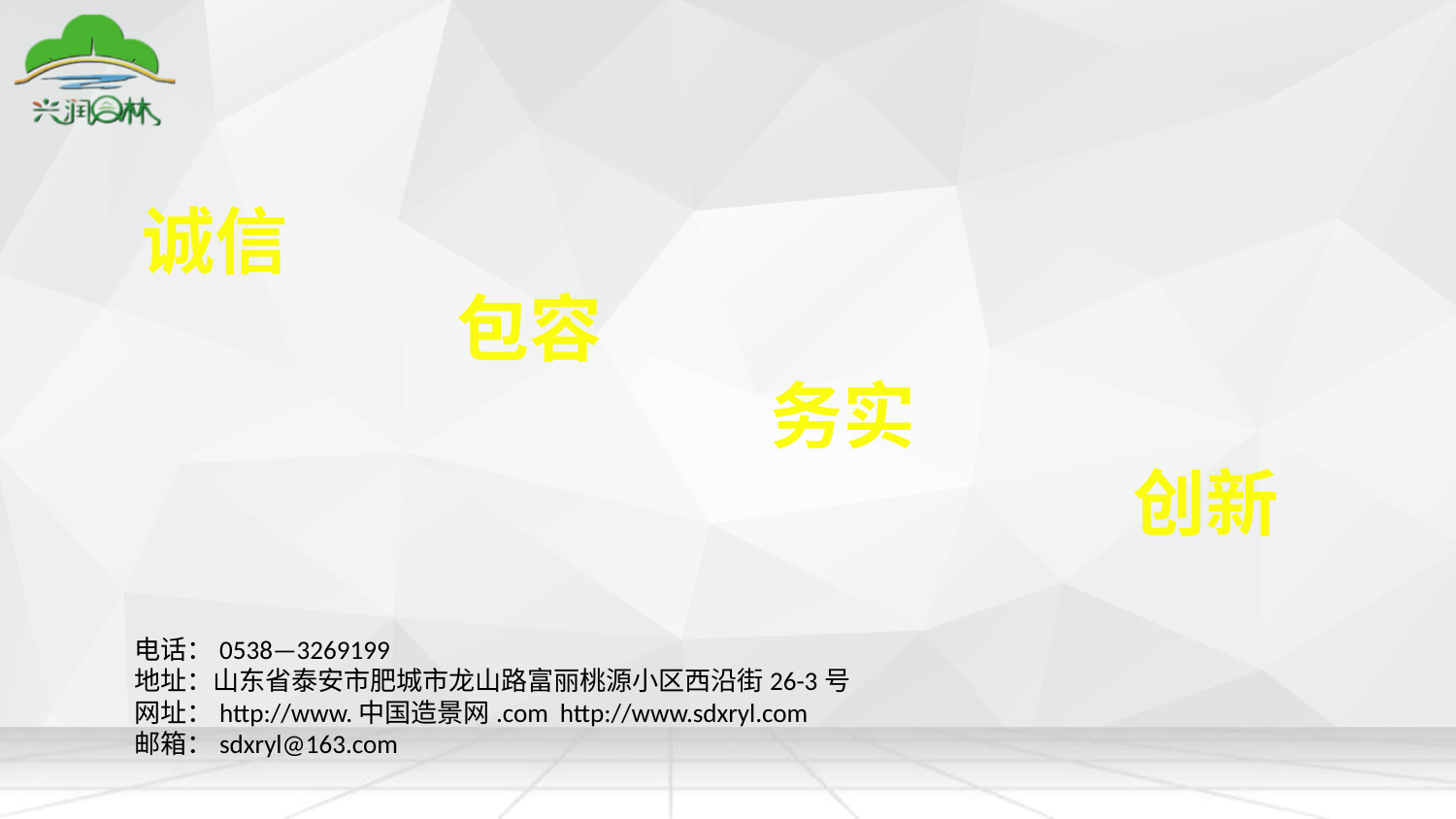

诚信
                  包容
                                     务实
                                                           创新
电话：0538—3269199
地址：山东省泰安市肥城市龙山路富丽桃源小区西沿街26-3号
网址：http://www.中国造景网.com  http://www.sdxryl.com
邮箱：sdxryl@163.com